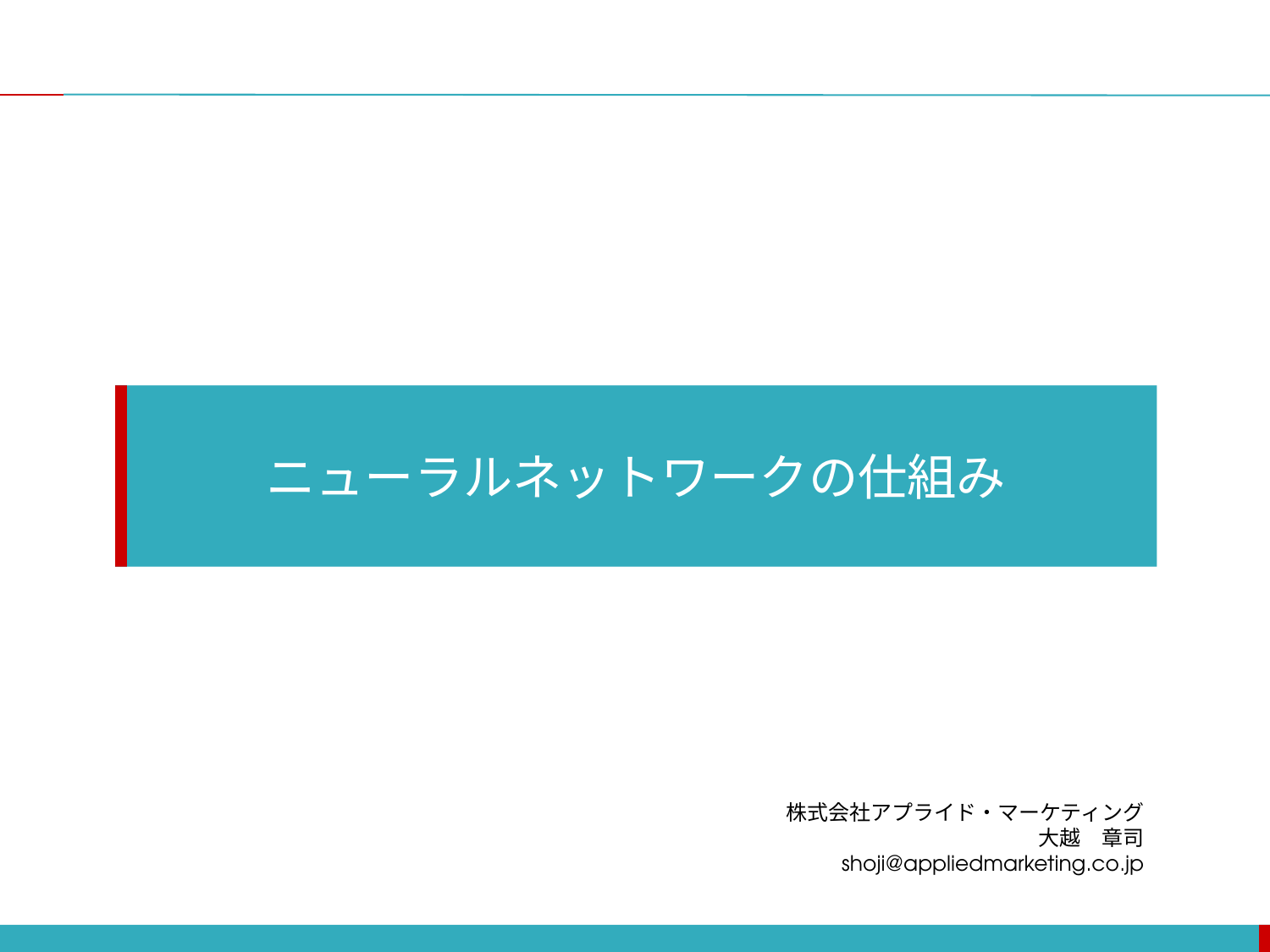

ニューラルネットワークの仕組み
株式会社アプライド・マーケティング
大越　章司
shoji@appliedmarketing.co.jp